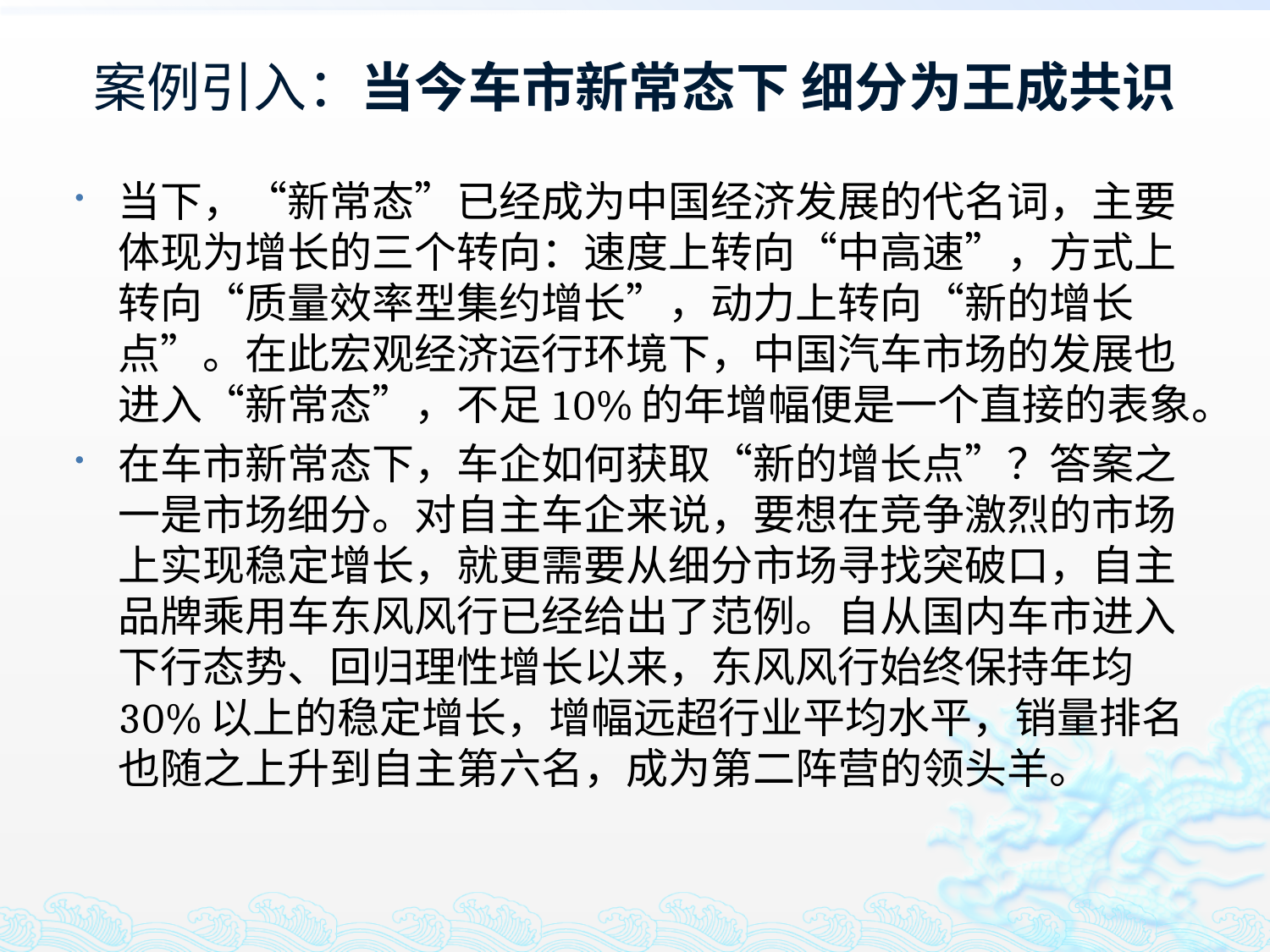

# 案例引入：当今车市新常态下 细分为王成共识
当下，“新常态”已经成为中国经济发展的代名词，主要体现为增长的三个转向：速度上转向“中高速”，方式上转向“质量效率型集约增长”，动力上转向“新的增长点”。在此宏观经济运行环境下，中国汽车市场的发展也进入“新常态”，不足10%的年增幅便是一个直接的表象。
在车市新常态下，车企如何获取“新的增长点”？答案之一是市场细分。对自主车企来说，要想在竞争激烈的市场上实现稳定增长，就更需要从细分市场寻找突破口，自主品牌乘用车东风风行已经给出了范例。自从国内车市进入下行态势、回归理性增长以来，东风风行始终保持年均30%以上的稳定增长，增幅远超行业平均水平，销量排名也随之上升到自主第六名，成为第二阵营的领头羊。